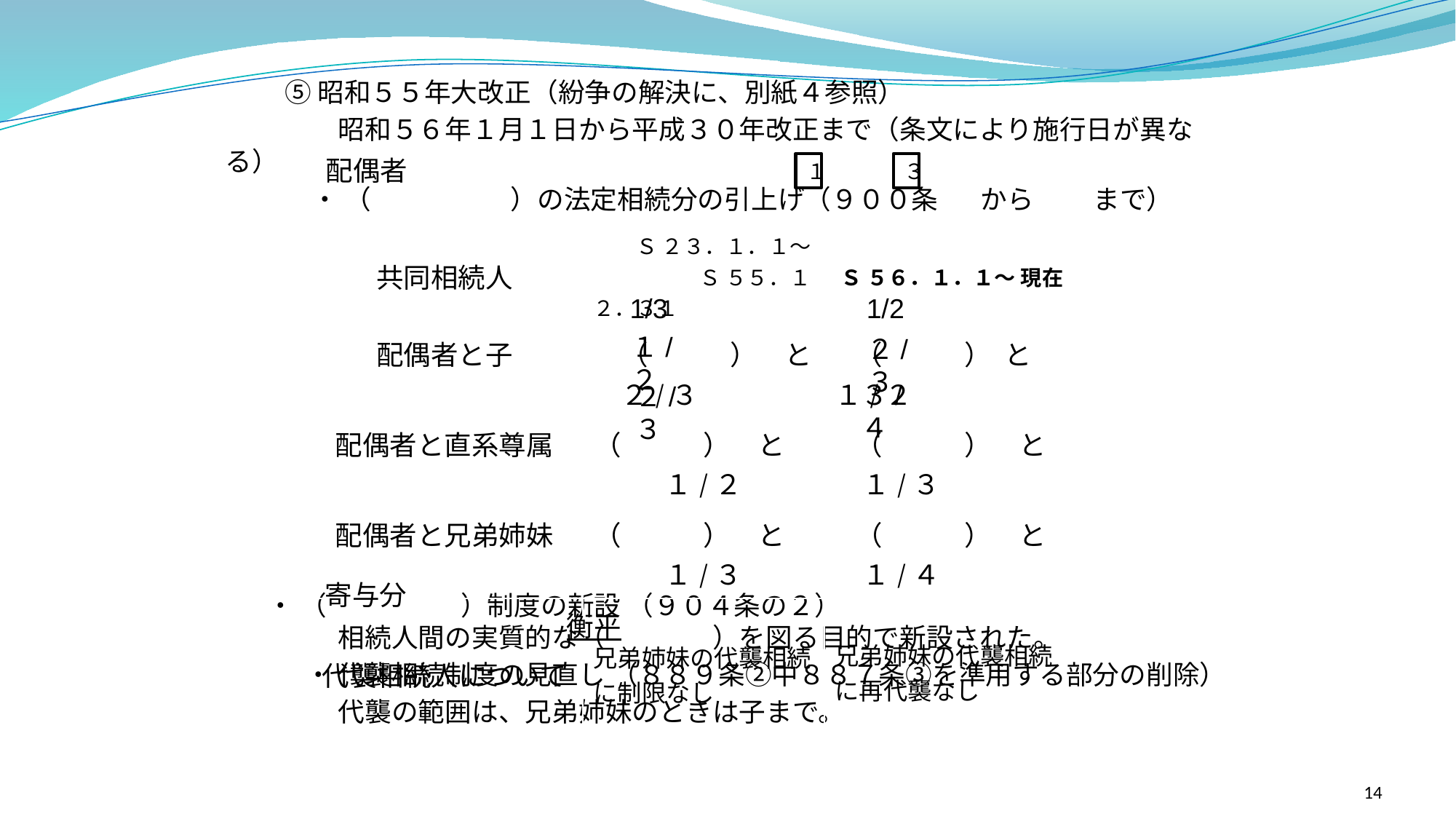

⑤ 昭和５５年大改正（紛争の解決に、別紙４参照）
　　　 　昭和５６年１月１日から平成３０年改正まで（条文により施行日が異なる）
　　　 ・ （　　 　　　）の法定相続分の引上げ（９００条       から　　 まで）

      ・ （　　　　　）制度の新設 （９０４条の２）
　　　　 相続人間の実質的な（　　　　）を図る目的で新設された。
　　　・ 代襲相続制度の見直し （８８９条②中８８７条③を準用する部分の削除）
　　　　 代襲の範囲は、兄弟姉妹のときは子まで。

配偶者
１
３
| 共同相続人 | Ｓ ２３．１．１～ 　　　　　Ｓ ５５．１２．３１ | Ｓ ５６．１．１～ 現在 |
| --- | --- | --- |
| 配偶者と子 | （　　　）　と　２/３ | （　　　） と　１/２ |
| 配偶者と直系尊属 | （　　　）　と　１/２ | （　　　）　と　１/３ |
| 配偶者と兄弟姉妹 | （　　　）　と　１/３ | （　　　）　と　１/４ |
| 代襲相続人について | 兄弟姉妹の代襲相続に制限なし | 兄弟姉妹の代襲相続に再代襲なし |
1/2

1/3

１/２

２/３

３/４

２/３

寄与分
衡平
14